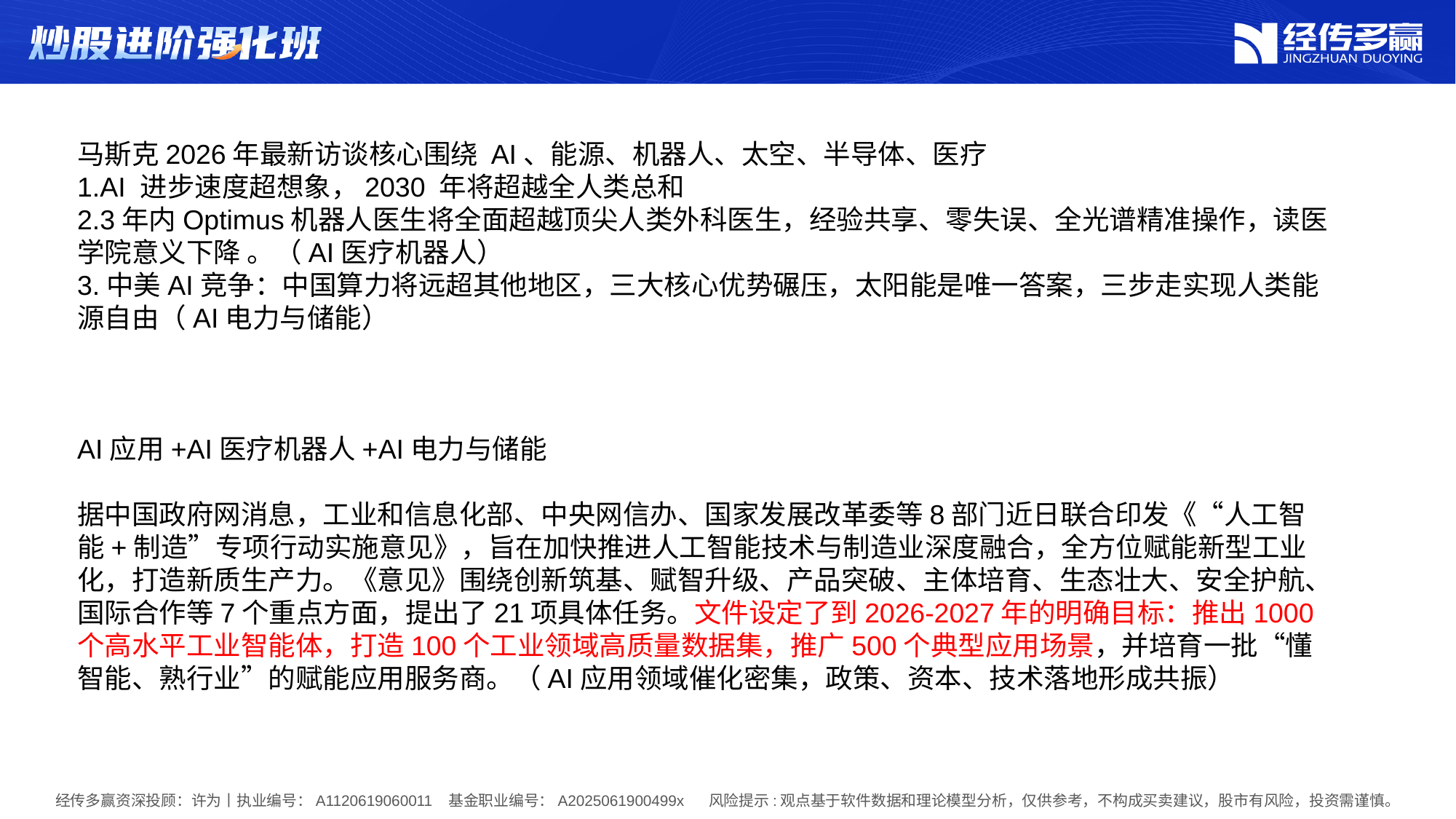

马斯克2026年最新访谈核心围绕 AI、能源、机器人、太空、半导体、医疗
1.AI 进步速度超想象，2030 年将超越全人类总和
2.3年内Optimus机器人医生将全面超越顶尖人类外科医生，经验共享、零失误、全光谱精准操作，读医学院意义下降 。（AI医疗机器人）
3.中美AI竞争：中国算力将远超其他地区，三大核心优势碾压，太阳能是唯一答案，三步走实现人类能源自由（AI电力与储能）

AI应用+AI医疗机器人‌+AI电力与储能

据中国政府网消息，工业和信息化部、中央网信办、国家发展改革委等8部门近日联合印发《“人工智能+制造”专项行动实施意见》，旨在加快推进人工智能技术与制造业深度融合，全方位赋能新型工业化，打造新质生产力。《意见》围绕创新筑基、赋智升级、产品突破、主体培育、生态壮大、安全护航、国际合作等7个重点方面，提出了21项具体任务。文件设定了到2026-2027年的明确目标：推出1000个高水平工业智能体，打造100个工业领域高质量数据集，推广500个典型应用场景，并培育一批“懂智能、熟行业”的赋能应用服务商。（AI应用领域催化密集，政策、资本、技术落地形成共振）